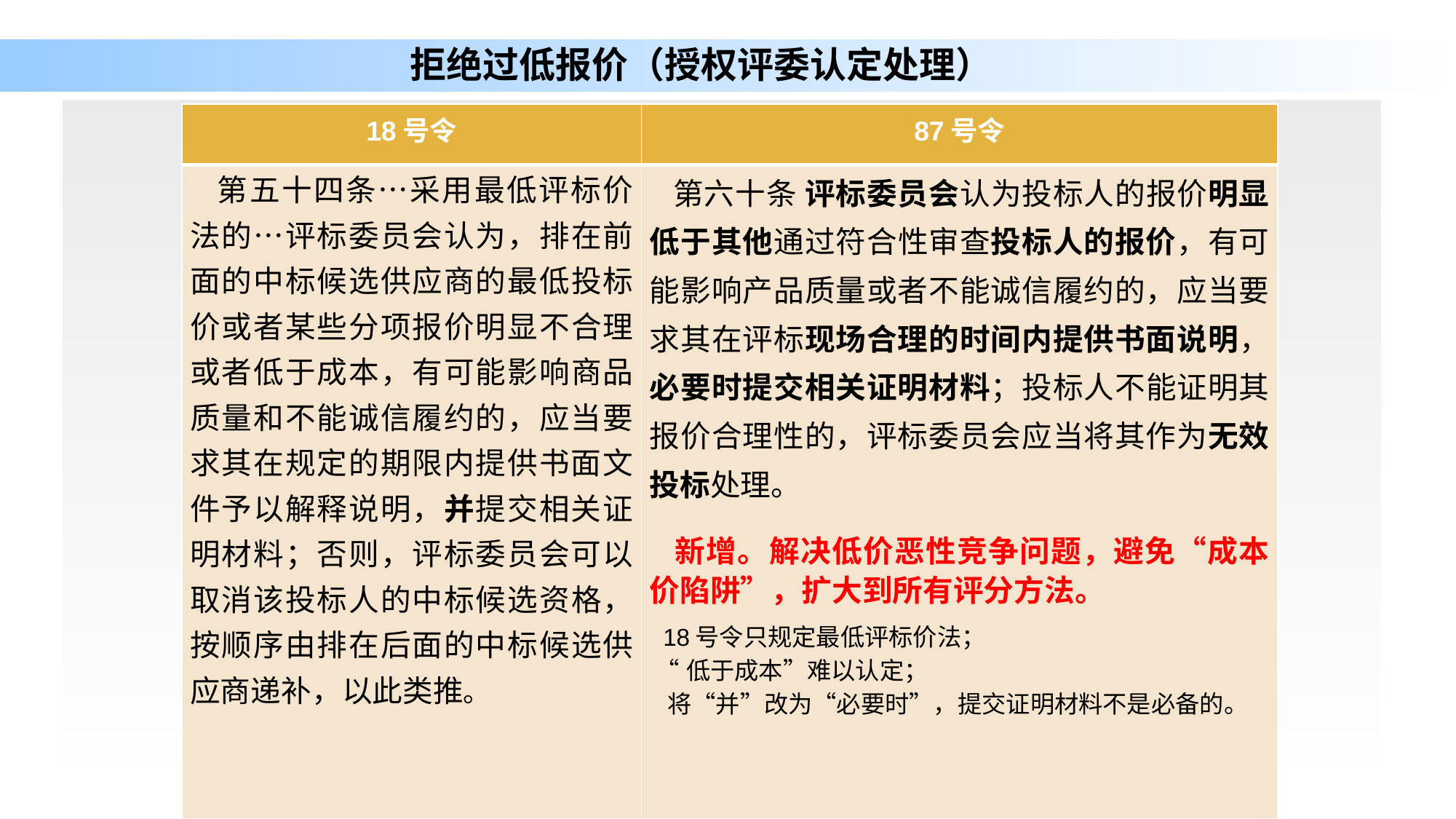

拒绝过低报价（授权评委认定处理）
#
| 18号令 | 87号令 |
| --- | --- |
| 第五十四条…采用最低评标价法的…评标委员会认为，排在前面的中标候选供应商的最低投标价或者某些分项报价明显不合理或者低于成本，有可能影响商品质量和不能诚信履约的，应当要求其在规定的期限内提供书面文件予以解释说明，并提交相关证明材料；否则，评标委员会可以取消该投标人的中标候选资格，按顺序由排在后面的中标候选供应商递补，以此类推。 | 第六十条 评标委员会认为投标人的报价明显低于其他通过符合性审查投标人的报价，有可能影响产品质量或者不能诚信履约的，应当要求其在评标现场合理的时间内提供书面说明，必要时提交相关证明材料；投标人不能证明其报价合理性的，评标委员会应当将其作为无效投标处理。 新增。解决低价恶性竞争问题，避免“成本价陷阱”，扩大到所有评分方法。 18号令只规定最低评标价法； “低于成本”难以认定； 将“并”改为“必要时”，提交证明材料不是必备的。 |